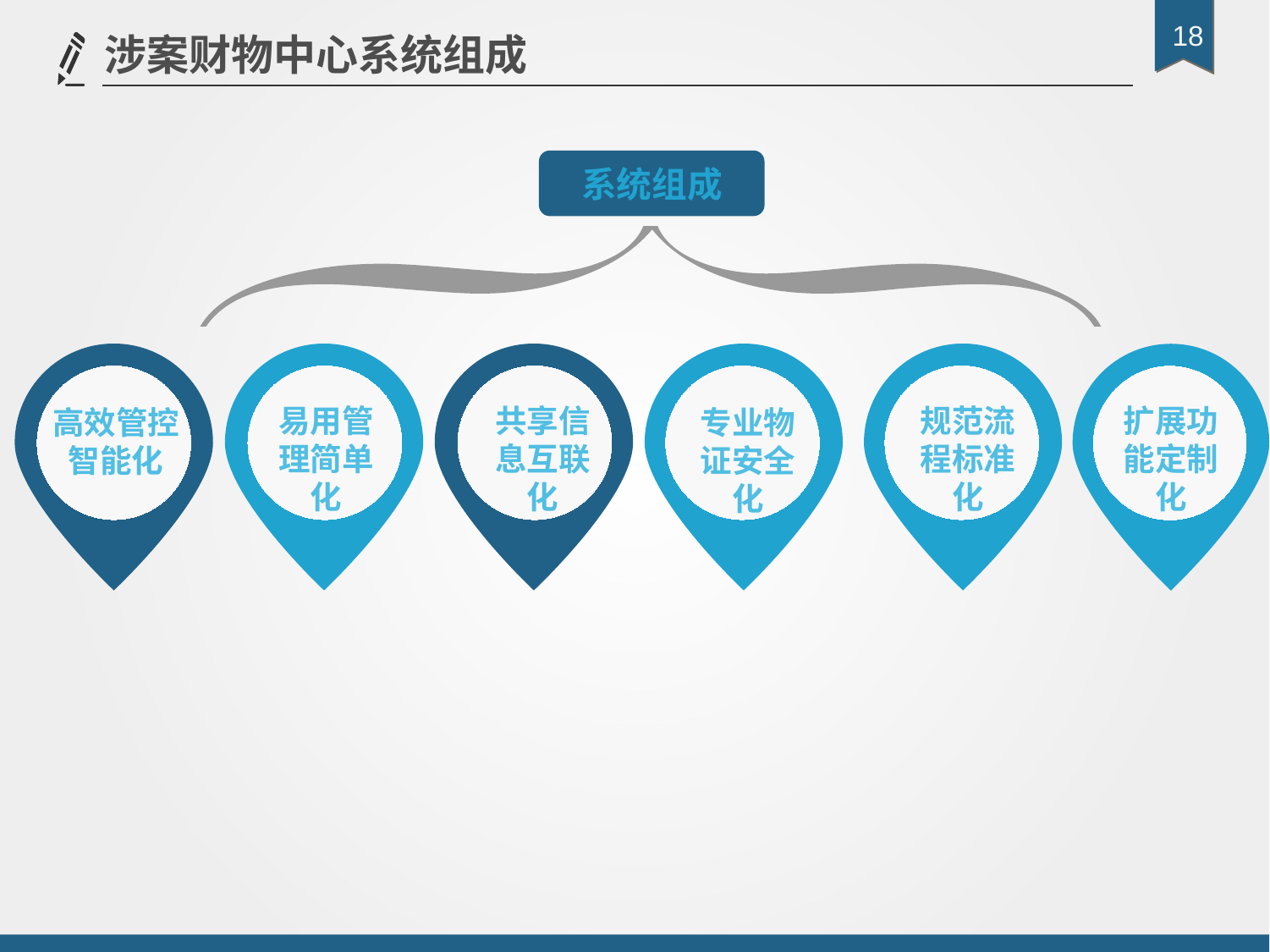

涉案财物中心系统组成

系统组成

易用管理简单化
共享信息互联化
规范流程标准化
扩展功能定制化
高效管控智能化
专业物证安全化